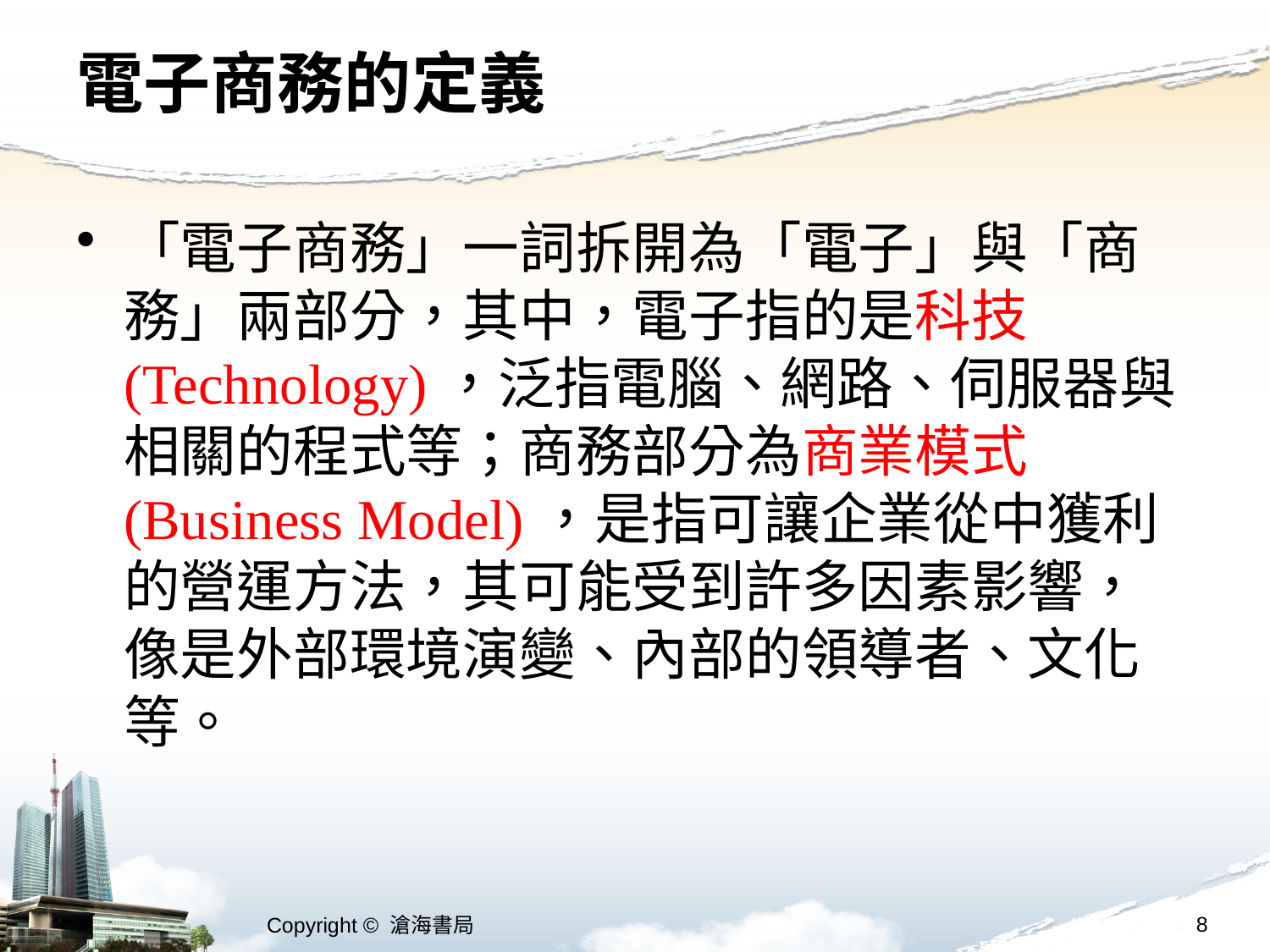

# 電子商務的定義
「電子商務」一詞拆開為「電子」與「商務」兩部分，其中，電子指的是科技 (Technology)，泛指電腦、網路、伺服器與相關的程式等；商務部分為商業模式 (Business Model)，是指可讓企業從中獲利的營運方法，其可能受到許多因素影響，像是外部環境演變、內部的領導者、文化等。
8
Copyright © 滄海書局